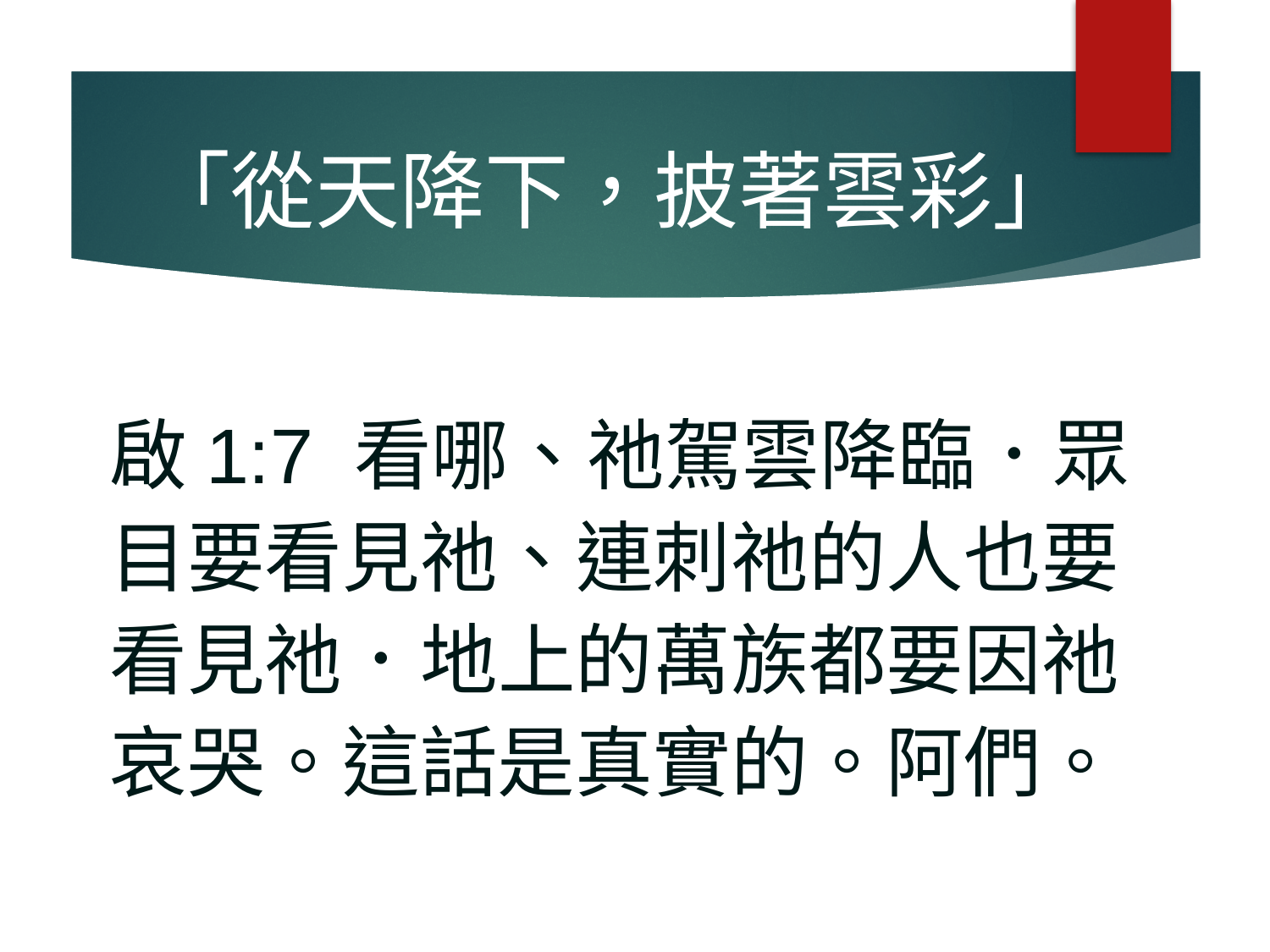

# 「從天降下，披著雲彩」
啟1:7 看哪、祂駕雲降臨．眾目要看見祂、連刺祂的人也要看見祂．地上的萬族都要因祂哀哭。這話是真實的。阿們。